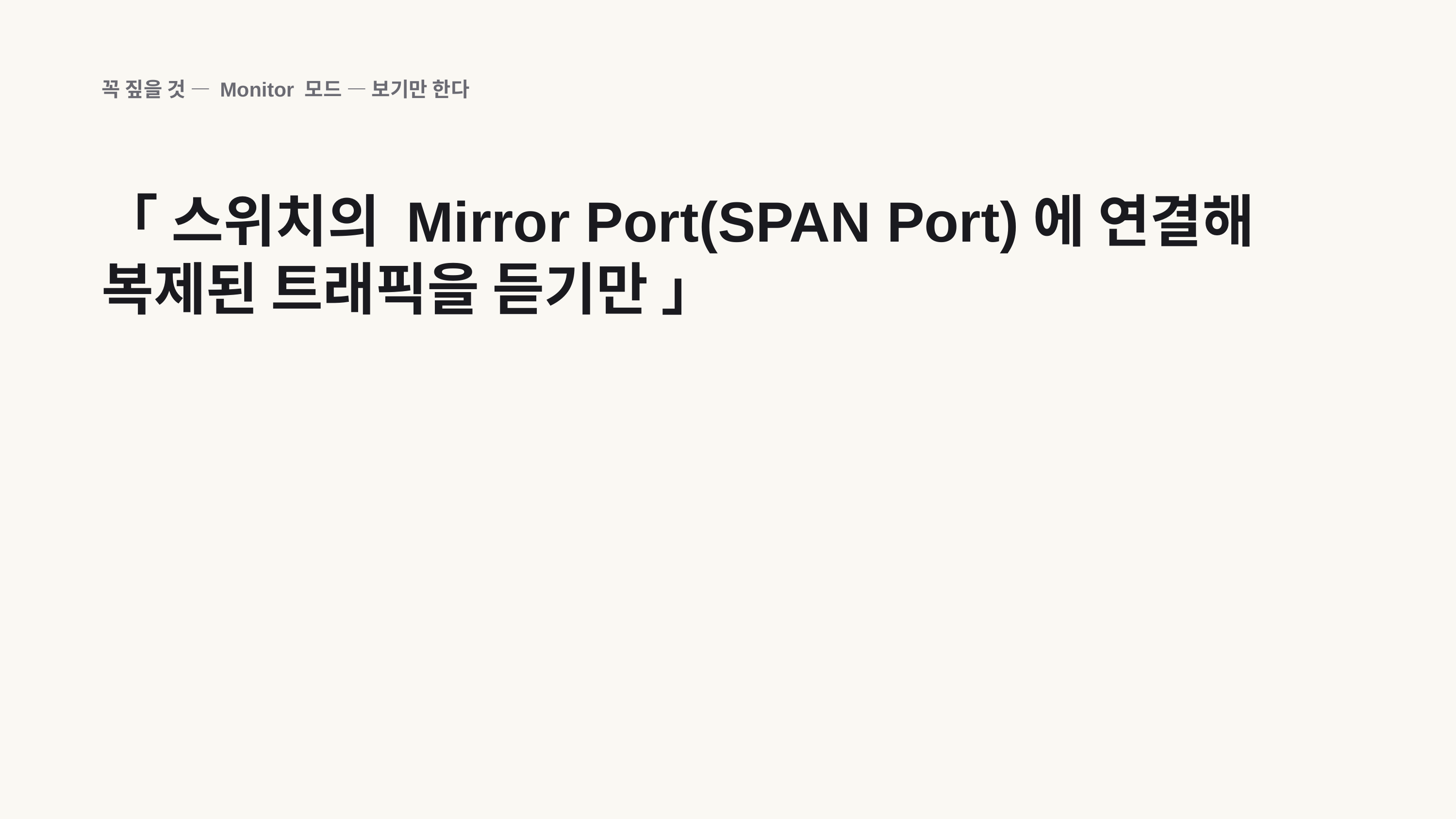

꼭 짚을 것 — Monitor 모드 — 보기만 한다
「 스위치의 Mirror Port(SPAN Port)에 연결해 복제된 트래픽을 듣기만 」